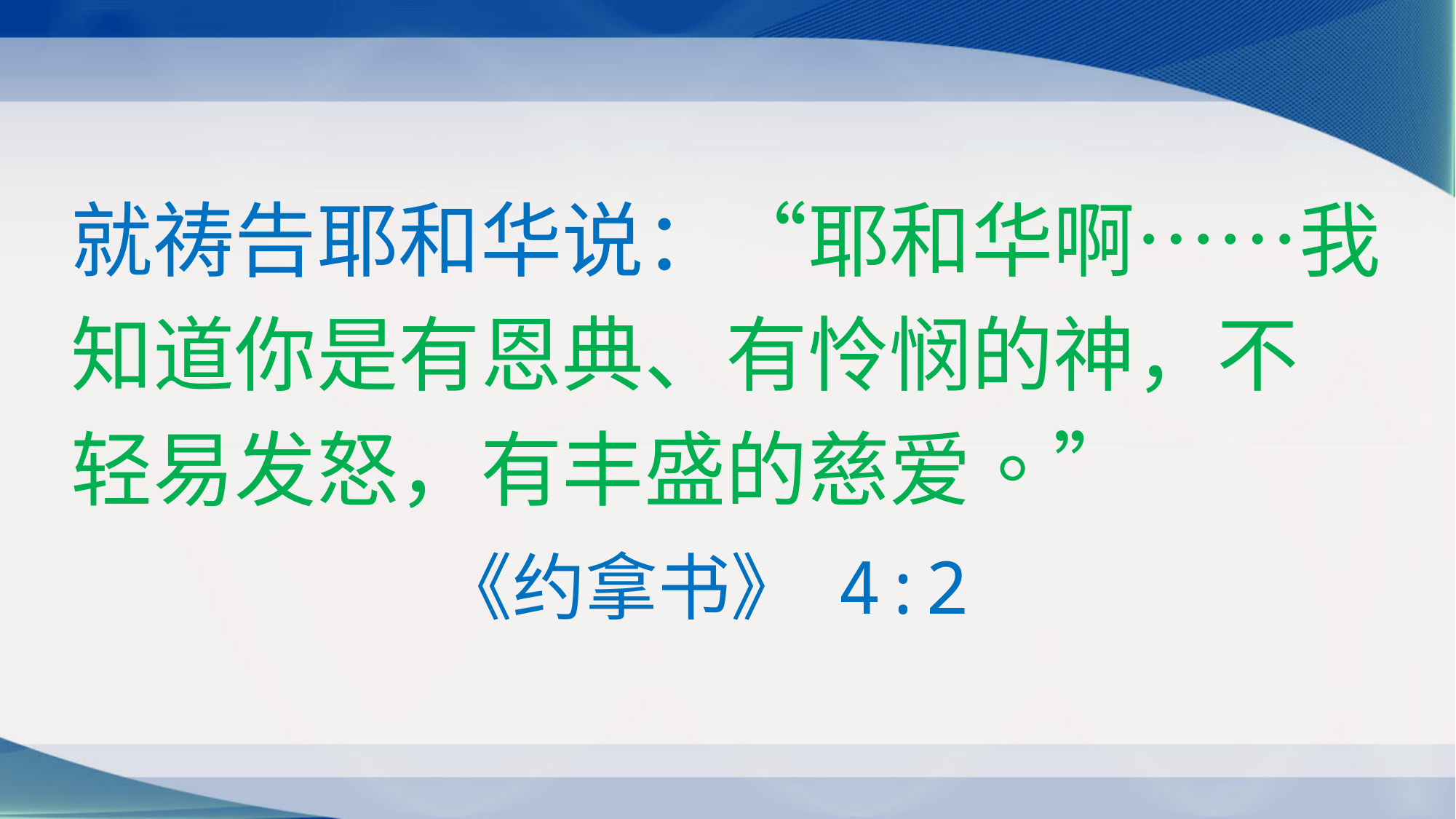

就祷告耶和华说：“耶和华啊……我
知道你是有恩典、有怜悯的神，不
轻易发怒，有丰盛的慈爱。”
                   《约拿书》 4:2